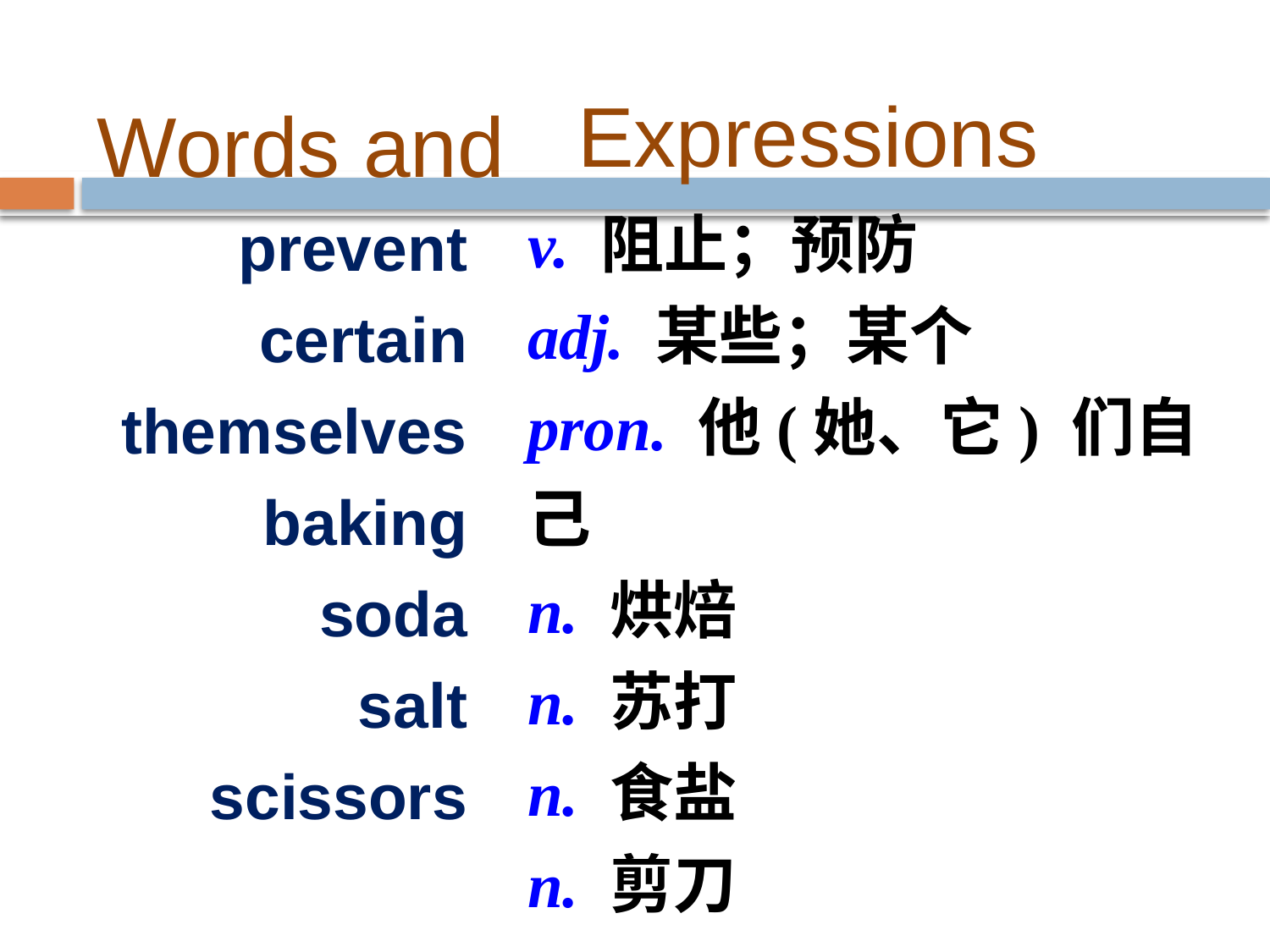

Expressions
Words and
v. 阻止；预防
adj. 某些；某个
pron. 他(她、它) 们自己
n. 烘焙
n. 苏打
n. 食盐
n. 剪刀
prevent
certain
themselves
baking
soda
salt
scissors